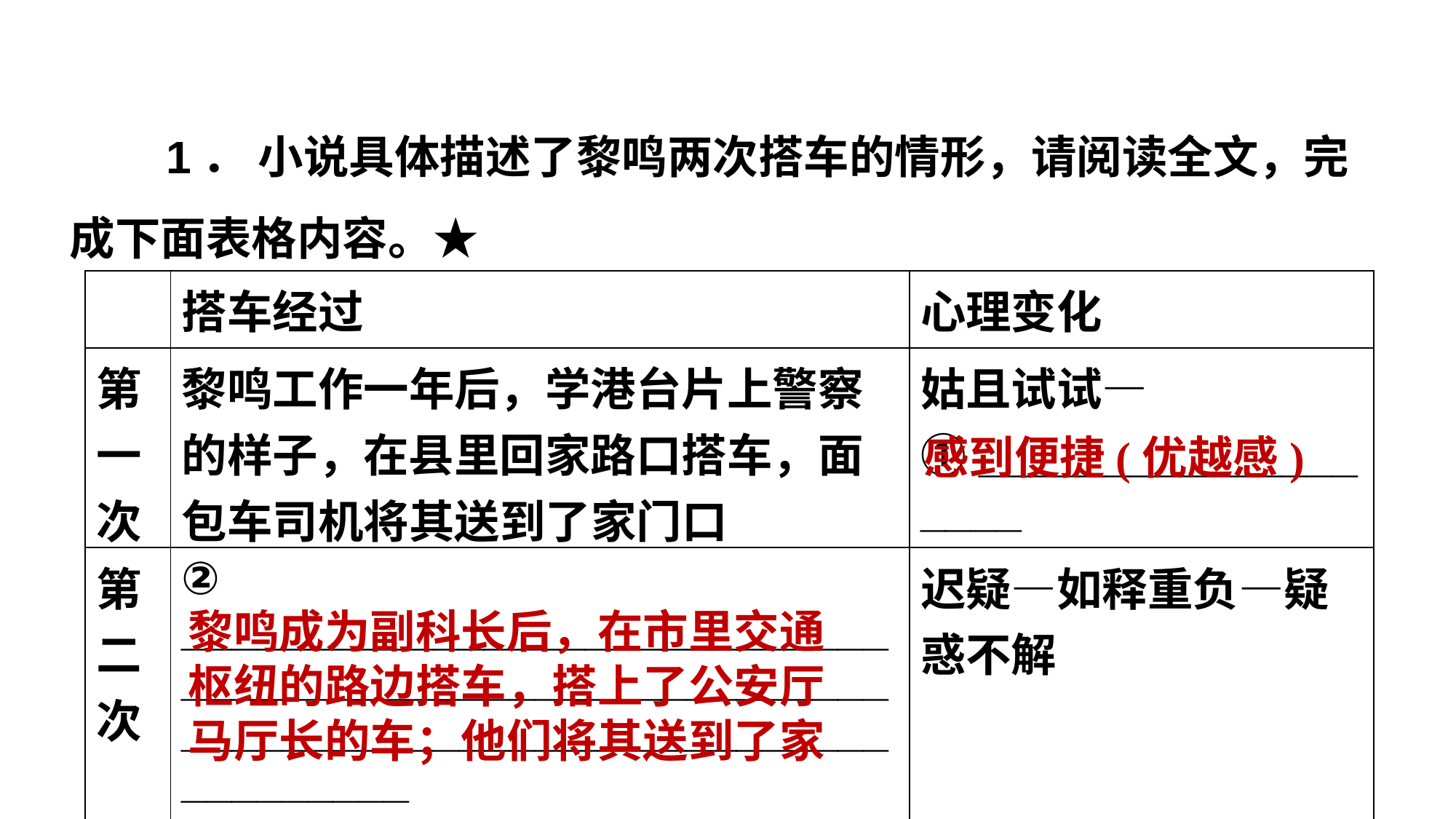

1． 小说具体描述了黎鸣两次搭车的情形，请阅读全文，完成下面表格内容。★
|  | 搭车经过 | 心理变化 |
| --- | --- | --- |
| 第 一 次 | 黎鸣工作一年后，学港台片上警察的样子，在县里回家路口搭车，面包车司机将其送到了家门口 | 姑且试试— ①\_\_\_\_\_\_\_\_\_\_\_\_\_\_\_\_\_\_\_ |
| 第 二 次 | ② \_\_\_\_\_\_\_\_\_\_\_\_\_\_\_\_\_\_\_\_\_\_\_\_\_\_\_\_\_\_\_\_\_\_\_\_\_\_\_\_\_\_\_\_\_\_\_\_\_\_\_\_\_\_\_\_\_\_\_\_\_\_\_\_\_\_\_\_\_\_\_\_\_\_\_\_\_\_\_\_\_\_\_\_\_\_\_\_\_\_\_\_\_ | 迟疑—如释重负—疑惑不解 |
感到便捷(优越感)
黎鸣成为副科长后，在市里交通枢纽的路边搭车，搭上了公安厅马厅长的车；他们将其送到了家